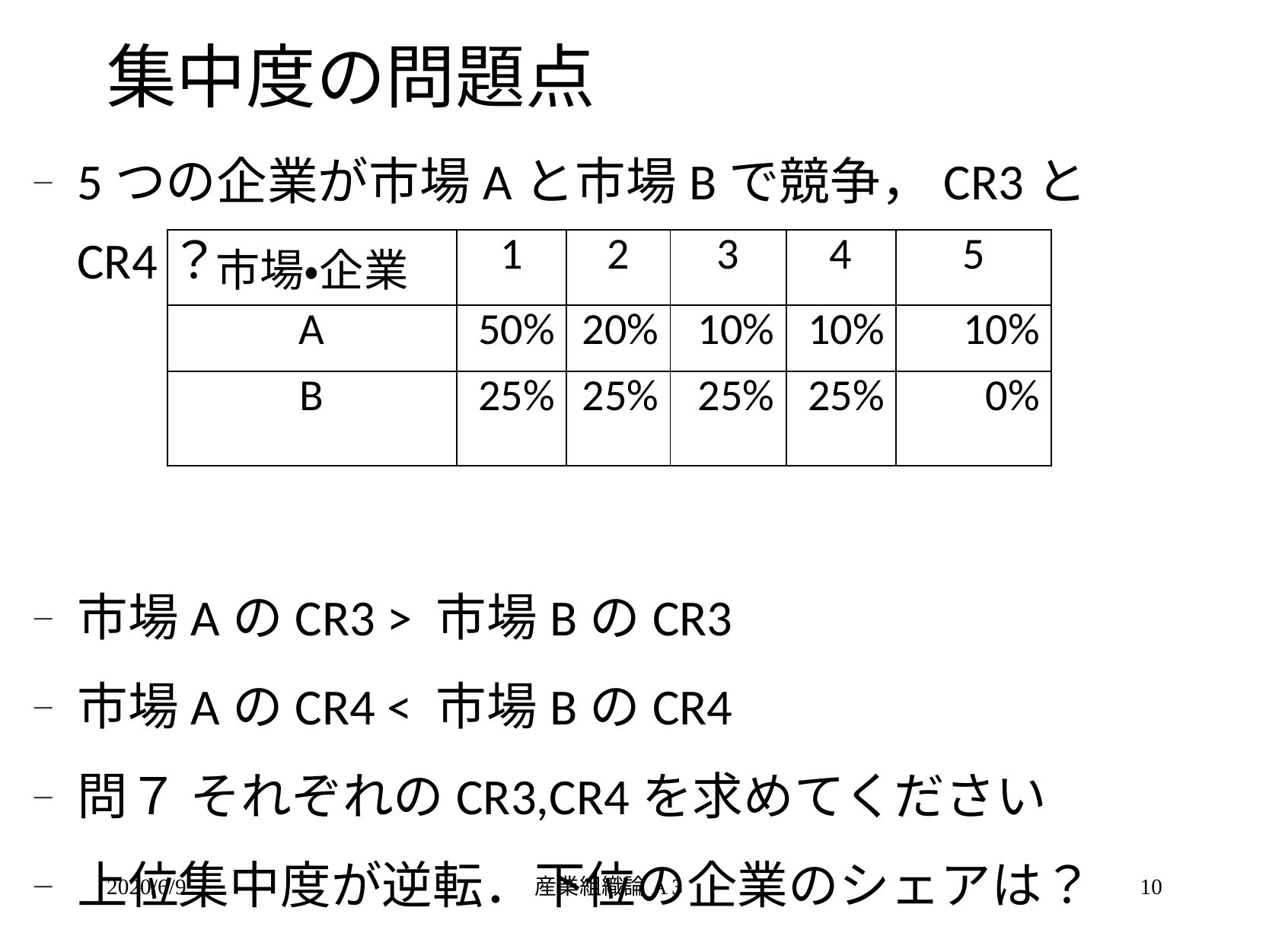

# 集中度の問題点
5つの企業が市場Aと市場Bで競争，CR3とCR4？

市場AのCR3 > 市場BのCR3
市場AのCR4 < 市場BのCR4
問７ それぞれのCR3,CR4を求めてください
上位集中度が逆転．下位の企業のシェアは？
| 市場・企業 | 1 | 2 | 3 | 4 | 5 |
| --- | --- | --- | --- | --- | --- |
| A | 50% | 20% | 10% | 10% | 10% |
| B | 25% | 25% | 25% | 25% | 0% |
2020/6/9
産業組織論A 3
10